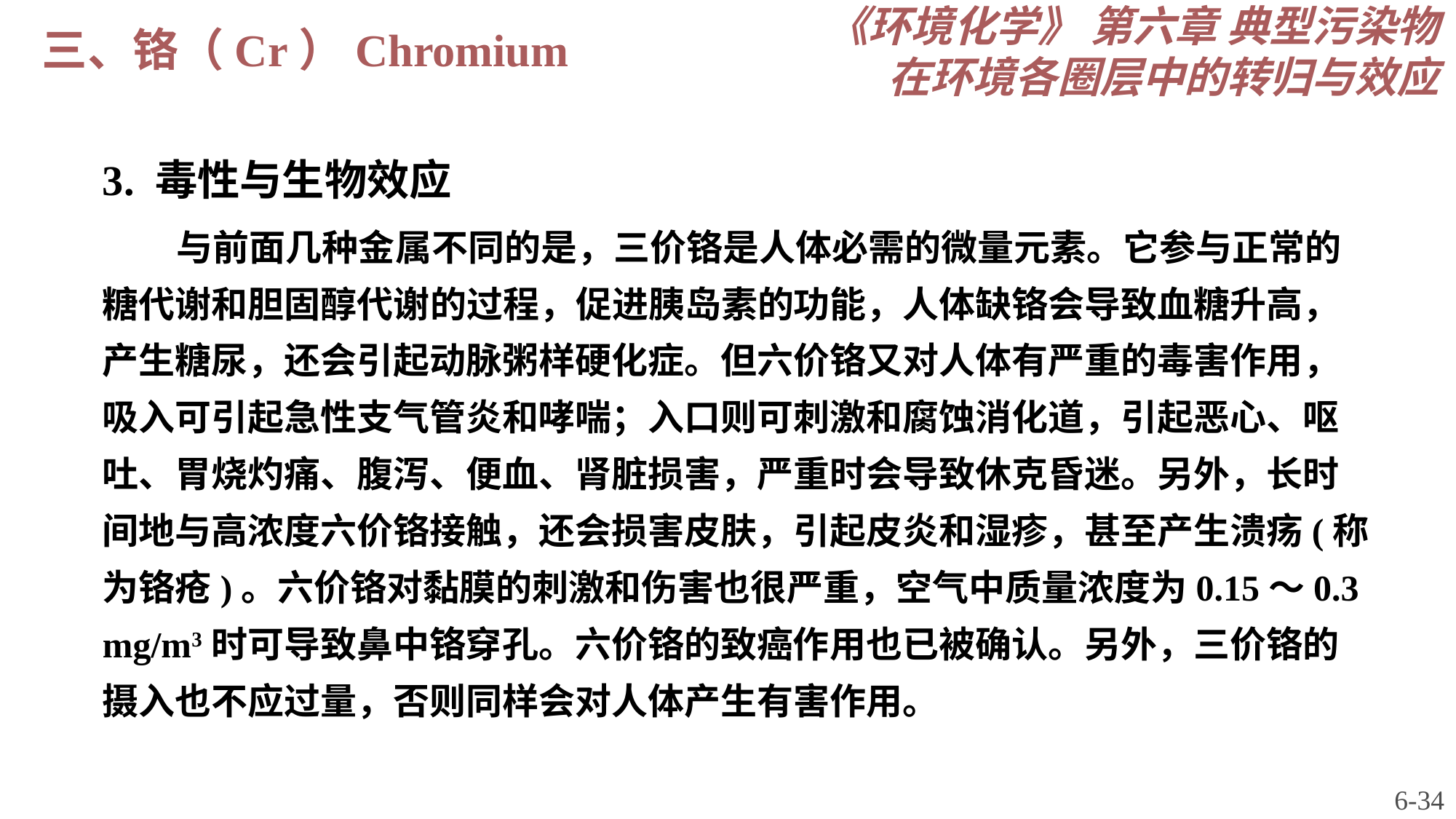

《环境化学》 第六章 典型污染物在环境各圈层中的转归与效应
三、铬（Cr）Chromium
3. 毒性与生物效应
        与前面几种金属不同的是，三价铬是人体必需的微量元素。它参与正常的糖代谢和胆固醇代谢的过程，促进胰岛素的功能，人体缺铬会导致血糖升高，产生糖尿，还会引起动脉粥样硬化症。但六价铬又对人体有严重的毒害作用，吸入可引起急性支气管炎和哮喘；入口则可刺激和腐蚀消化道，引起恶心、呕吐、胃烧灼痛、腹泻、便血、肾脏损害，严重时会导致休克昏迷。另外，长时间地与高浓度六价铬接触，还会损害皮肤，引起皮炎和湿疹，甚至产生溃疡(称为铬疮)。六价铬对黏膜的刺激和伤害也很严重，空气中质量浓度为0.15～0.3 mg/m3时可导致鼻中铬穿孔。六价铬的致癌作用也已被确认。另外，三价铬的摄入也不应过量，否则同样会对人体产生有害作用。
6-34